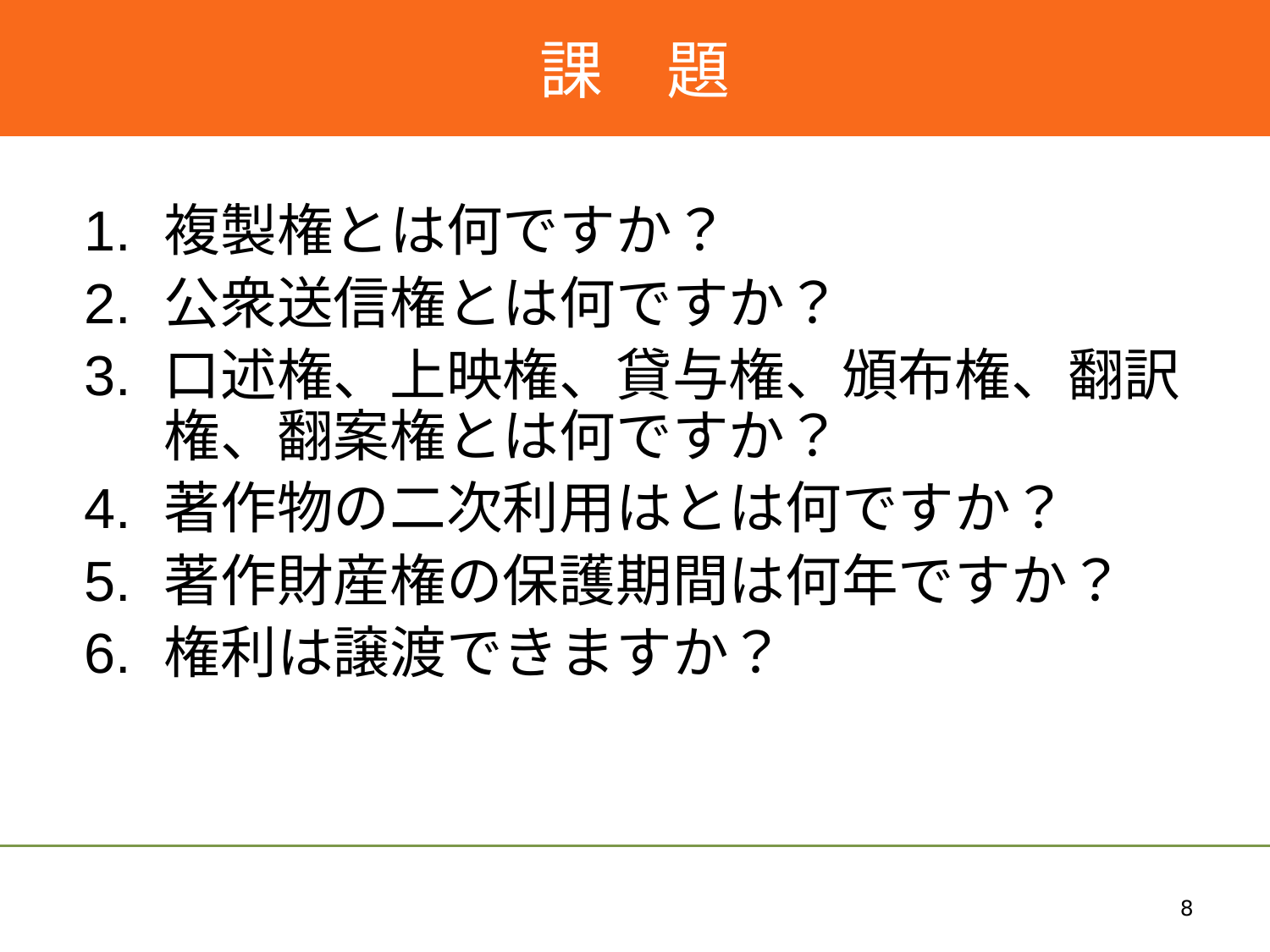

# 課　題

複製権とは何ですか？
公衆送信権とは何ですか？
口述権、上映権、貸与権、頒布権、翻訳権、翻案権とは何ですか？
著作物の二次利用はとは何ですか？
著作財産権の保護期間は何年ですか？
権利は譲渡できますか？

8